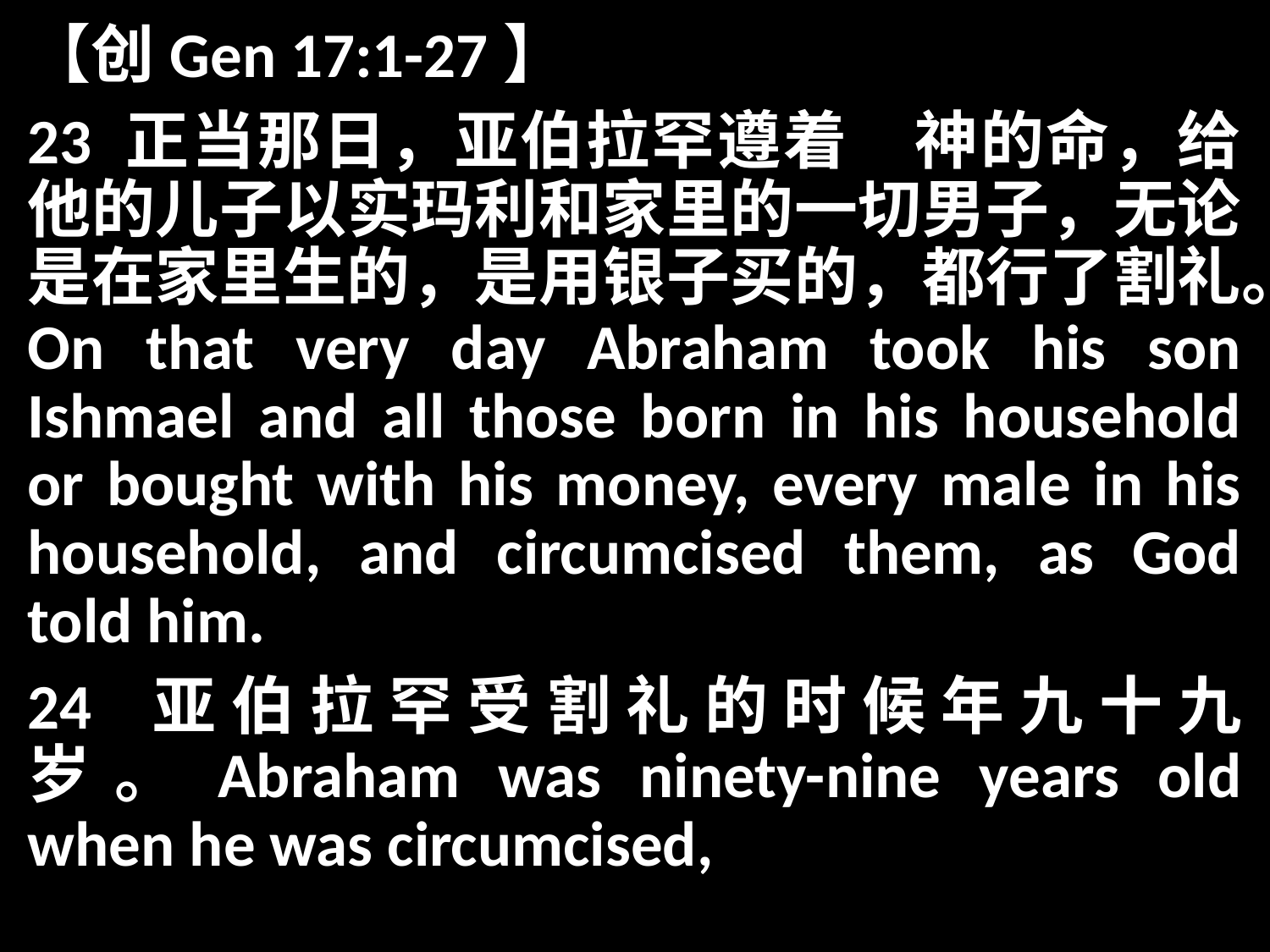

【创Gen 17:1-27】
23 正当那日，亚伯拉罕遵着　神的命，给他的儿子以实玛利和家里的一切男子，无论是在家里生的，是用银子买的，都行了割礼。On that very day Abraham took his son Ishmael and all those born in his household or bought with his money, every male in his household, and circumcised them, as God told him.
24 亚伯拉罕受割礼的时候年九十九岁。Abraham was ninety-nine years old when he was circumcised,